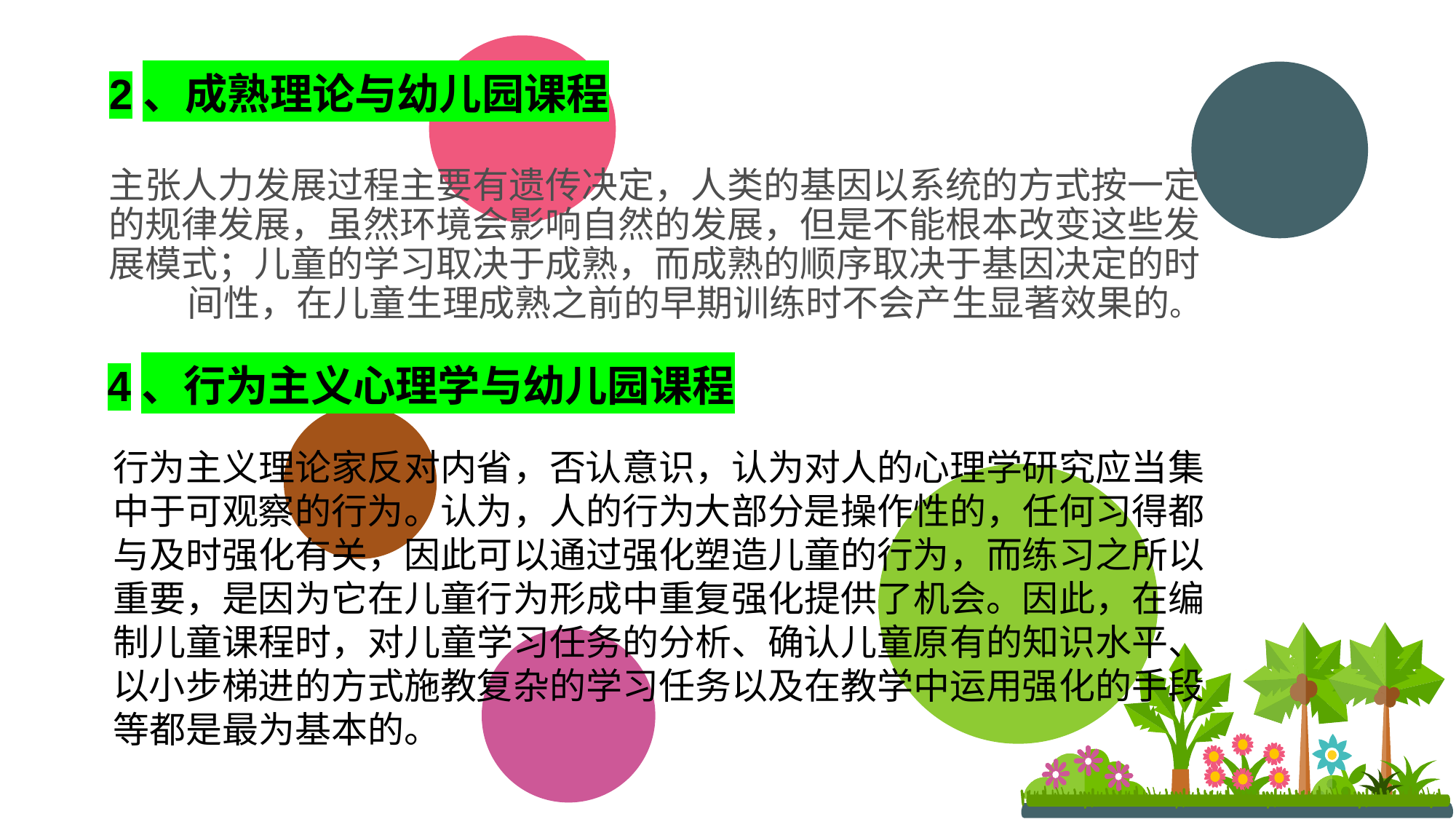

2、成熟理论与幼儿园课程
主张人力发展过程主要有遗传决定，人类的基因以系统的方式按一定的规律发展，虽然环境会影响自然的发展，但是不能根本改变这些发展模式；儿童的学习取决于成熟，而成熟的顺序取决于基因决定的时间性，在儿童生理成熟之前的早期训练时不会产生显著效果的。
4、行为主义心理学与幼儿园课程

行为主义理论家反对内省，否认意识，认为对人的心理学研究应当集中于可观察的行为。认为，人的行为大部分是操作性的，任何习得都与及时强化有关，因此可以通过强化塑造儿童的行为，而练习之所以重要，是因为它在儿童行为形成中重复强化提供了机会。因此，在编制儿童课程时，对儿童学习任务的分析、确认儿童原有的知识水平、以小步梯进的方式施教复杂的学习任务以及在教学中运用强化的手段等都是最为基本的。